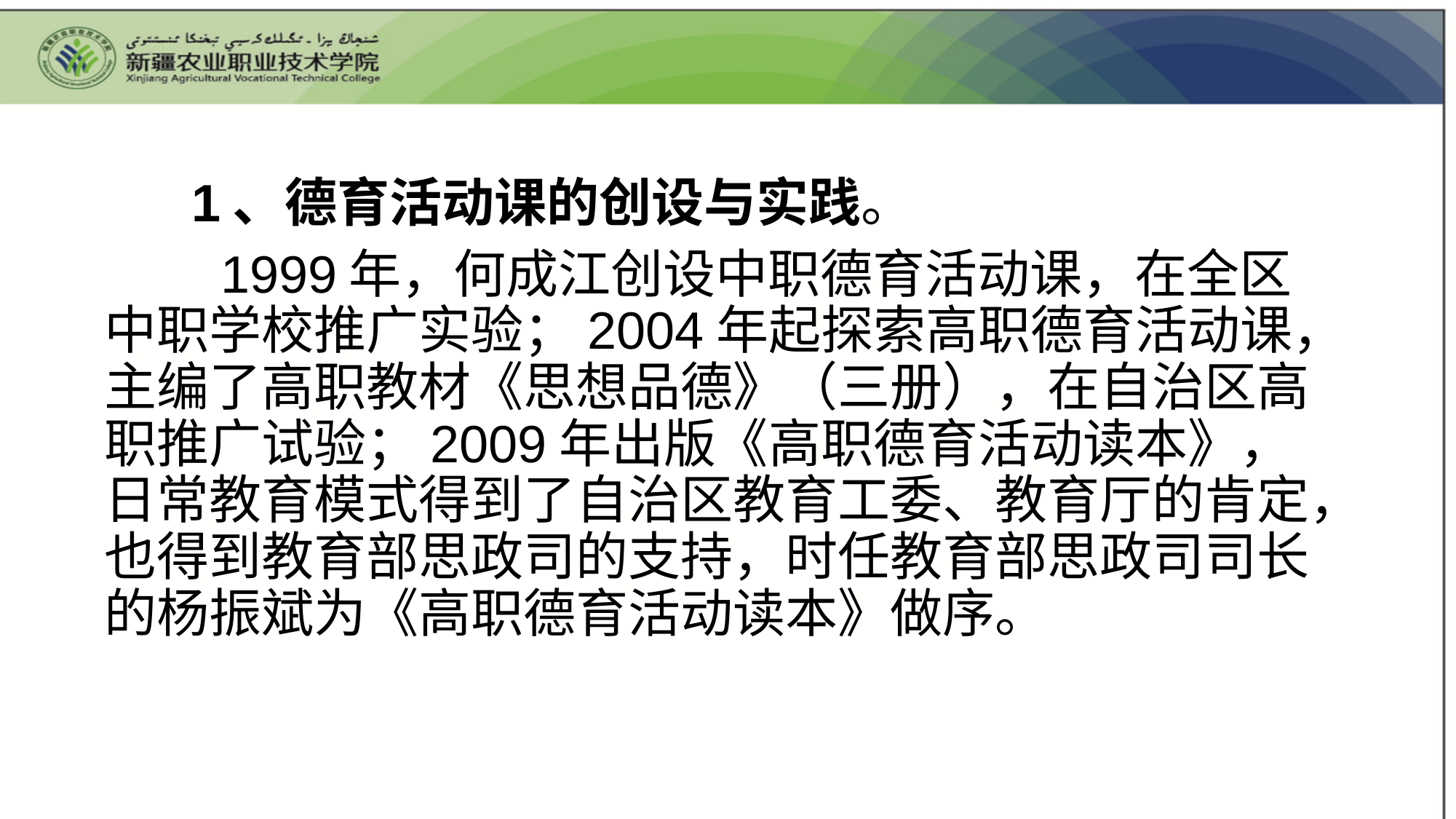

#
      1、德育活动课的创设与实践。
        1999年，何成江创设中职德育活动课，在全区中职学校推广实验；2004年起探索高职德育活动课，主编了高职教材《思想品德》（三册），在自治区高职推广试验；2009年出版《高职德育活动读本》，日常教育模式得到了自治区教育工委、教育厅的肯定，也得到教育部思政司的支持，时任教育部思政司司长的杨振斌为《高职德育活动读本》做序。